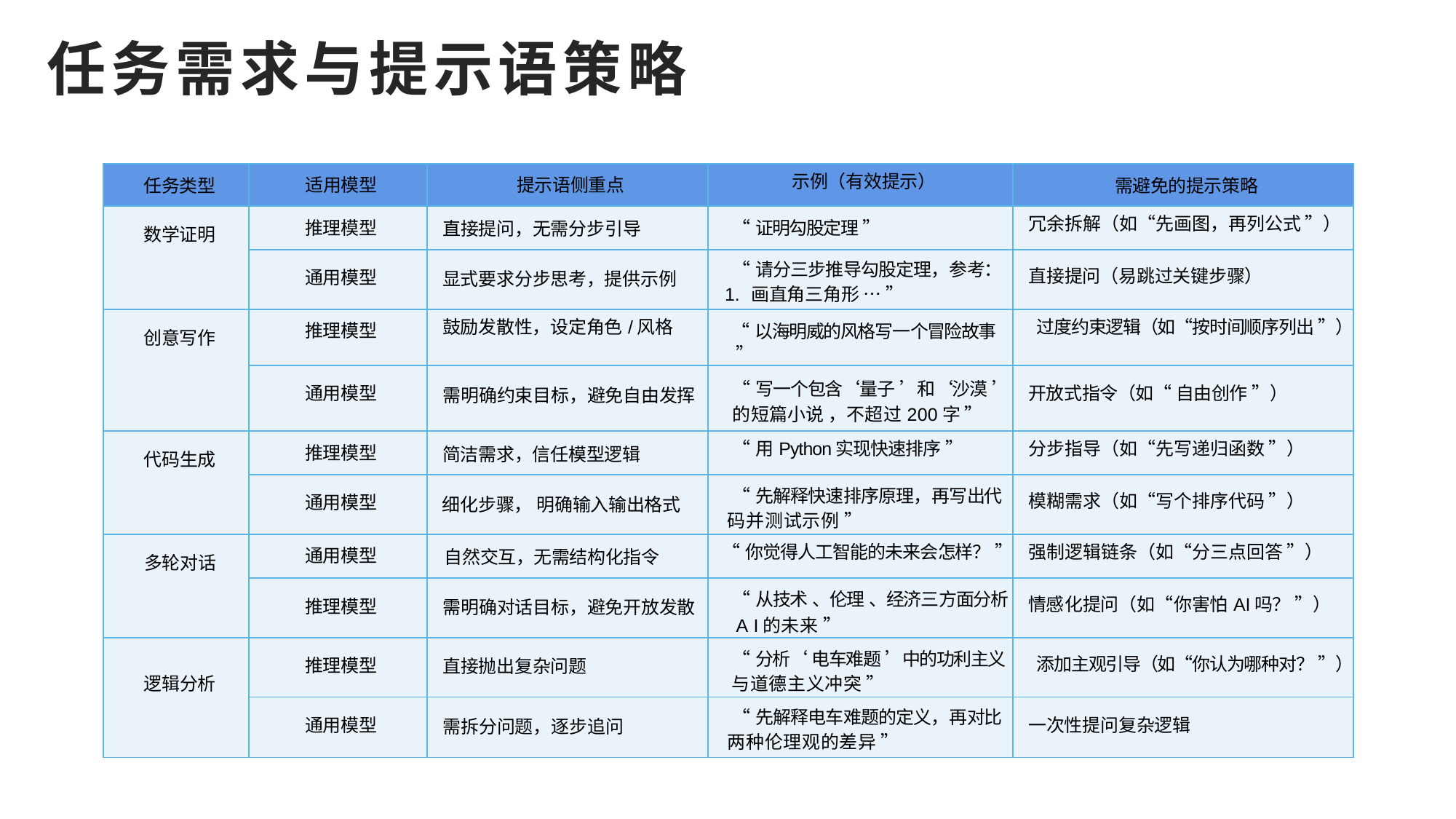

任务需求与提示语策略
| 任务类型 | 适用模型 | 提示语侧重点 | 示例（有效提示） | 需避免的提示策略 |
| --- | --- | --- | --- | --- |
| 数学证明 | 推理模型 | 直接提问，无需分步引导 | “证明勾股定理 ” | 冗余拆解（如“先画图，再列公式 ”） |
|  | 通用模型 | 显式要求分步思考，提供示例 | “请分三步推导勾股定理，参考： 1. 画直角三角形 … ” | 直接提问（易跳过关键步骤） |
| 创意写作 | 推理模型 | 鼓励发散性，设定角色/风格 | “以海明威的风格写一个冒险故事 ” | 过度约束逻辑（如“按时间顺序列出 ”） |
|  | 通用模型 | 需明确约束目标，避免自由发挥 | “写一个包含‘量子 ’和‘沙漠 ’ 的短篇小说 ，不超过200字 ” | 开放式指令（如“ 自由创作 ”） |
| 代码生成 | 推理模型 | 简洁需求，信任模型逻辑 | “用Python实现快速排序 ” | 分步指导（如“先写递归函数 ”） |
|  | 通用模型 | 细化步骤， 明确输入输出格式 | “先解释快速排序原理，再写出代 码并测试示例 ” | 模糊需求（如“写个排序代码 ”） |
| 多轮对话 | 通用模型 | 自然交互，无需结构化指令 | “你觉得人工智能的未来会怎样？ ” | 强制逻辑链条（如“分三点回答 ”） |
|  | 推理模型 | 需明确对话目标，避免开放发散 | “从技术 、伦理 、经济三方面分析 A I的未来 ” | 情感化提问（如“你害怕AI吗？ ”） |
| 逻辑分析 | 推理模型 | 直接抛出复杂问题 | “分析‘ 电车难题 ’中的功利主义 与道德主义冲突 ” | 添加主观引导（如“你认为哪种对？ ”） |
|  | 通用模型 | 需拆分问题，逐步追问 | “先解释电车难题的定义，再对比 两种伦理观的差异 ” | 一次性提问复杂逻辑 |